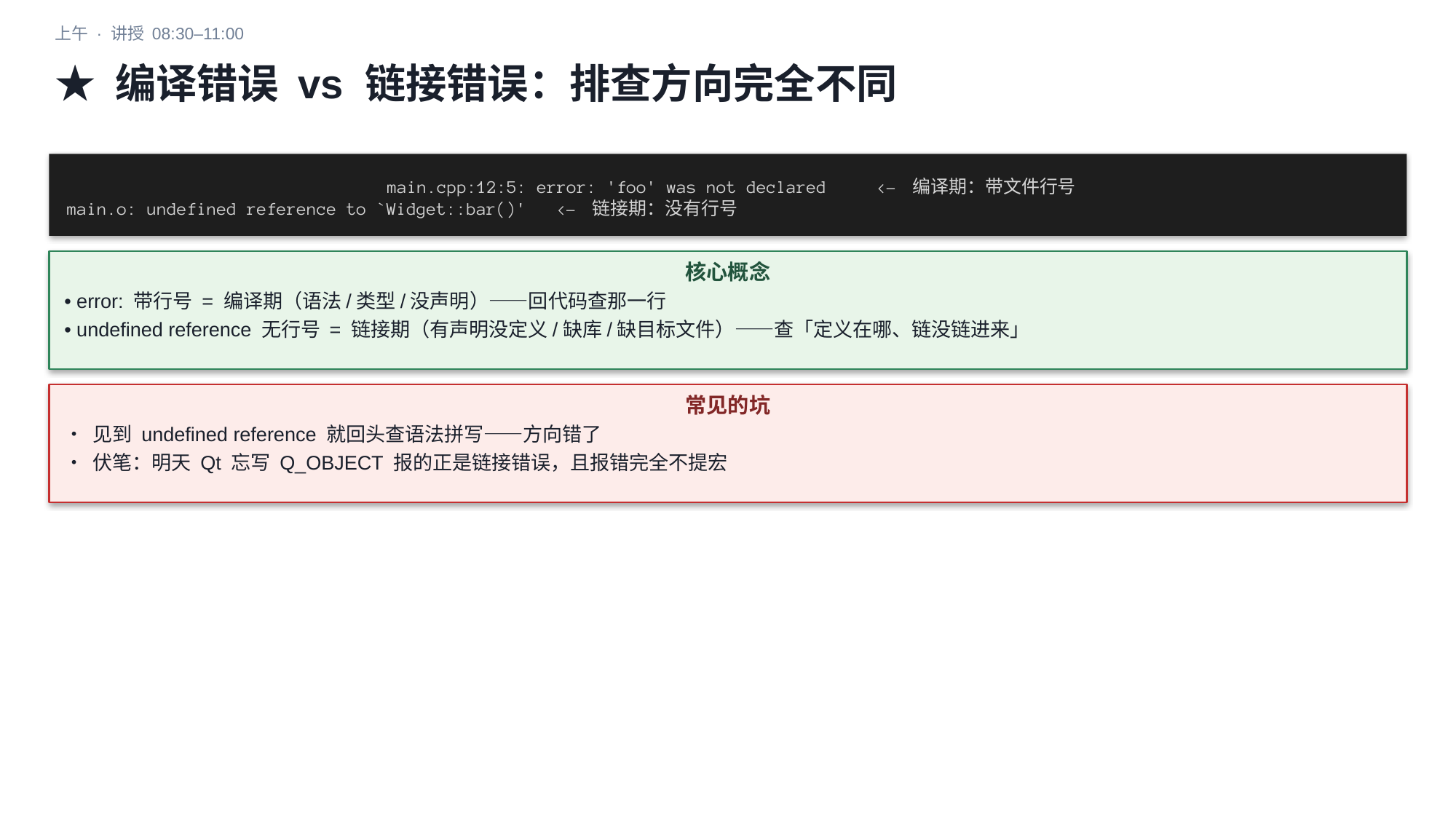

上午 · 讲授 08:30–11:00
★ 编译错误 vs 链接错误：排查方向完全不同
main.cpp:12:5: error: 'foo' was not declared     <- 编译期：带文件行号
main.o: undefined reference to `Widget::bar()'   <- 链接期：没有行号
核心概念
• error: 带行号 = 编译期（语法/类型/没声明）——回代码查那一行
• undefined reference 无行号 = 链接期（有声明没定义/缺库/缺目标文件）——查「定义在哪、链没链进来」
常见的坑
• 见到 undefined reference 就回头查语法拼写——方向错了
• 伏笔：明天 Qt 忘写 Q_OBJECT 报的正是链接错误，且报错完全不提宏